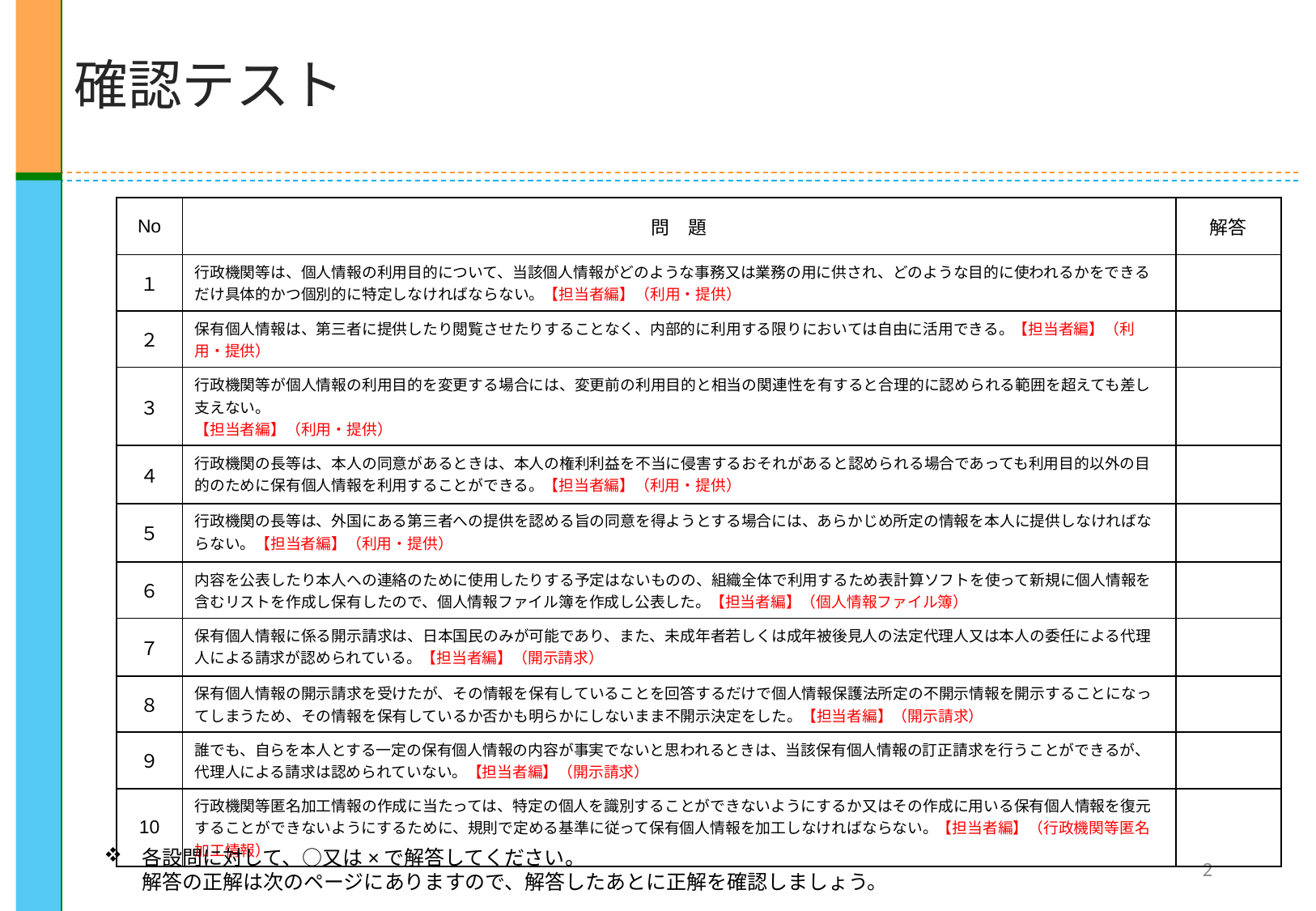

確認テスト

| No | 問　題 | 解答 |
| --- | --- | --- |
| １ | 行政機関等は、個人情報の利用目的について、当該個人情報がどのような事務又は業務の用に供され、どのような目的に使われるかをできるだけ具体的かつ個別的に特定しなければならない。【担当者編】（利用・提供） |  |
| ２ | 保有個人情報は、第三者に提供したり閲覧させたりすることなく、内部的に利用する限りにおいては自由に活用できる。【担当者編】（利用・提供） |  |
| ３ | 行政機関等が個人情報の利用目的を変更する場合には、変更前の利用目的と相当の関連性を有すると合理的に認められる範囲を超えても差し支えない。 【担当者編】（利用・提供） |  |
| ４ | 行政機関の長等は、本人の同意があるときは、本人の権利利益を不当に侵害するおそれがあると認められる場合であっても利用目的以外の目的のために保有個人情報を利用することができる。【担当者編】（利用・提供） |  |
| ５ | 行政機関の長等は、外国にある第三者への提供を認める旨の同意を得ようとする場合には、あらかじめ所定の情報を本人に提供しなければならない。【担当者編】（利用・提供） |  |
| ６ | 内容を公表したり本人への連絡のために使用したりする予定はないものの、組織全体で利用するため表計算ソフトを使って新規に個人情報を含むリストを作成し保有したので、個人情報ファイル簿を作成し公表した。【担当者編】（個人情報ファイル簿） |  |
| ７ | 保有個人情報に係る開示請求は、日本国民のみが可能であり、また、未成年者若しくは成年被後見人の法定代理人又は本人の委任による代理人による請求が認められている。【担当者編】（開示請求） |  |
| ８ | 保有個人情報の開示請求を受けたが、その情報を保有していることを回答するだけで個人情報保護法所定の不開示情報を開示することになってしまうため、その情報を保有しているか否かも明らかにしないまま不開示決定をした。【担当者編】（開示請求） |  |
| ９ | 誰でも、自らを本人とする一定の保有個人情報の内容が事実でないと思われるときは、当該保有個人情報の訂正請求を行うことができるが、代理人による請求は認められていない。【担当者編】（開示請求） |  |
| 10 | 行政機関等匿名加工情報の作成に当たっては、特定の個人を識別することができないようにするか又はその作成に用いる保有個人情報を復元することができないようにするために、規則で定める基準に従って保有個人情報を加工しなければならない。【担当者編】（行政機関等匿名加工情報） |  |
各設問に対して、○又は×で解答してください。
解答の正解は次のページにありますので、解答したあとに正解を確認しましょう。
2